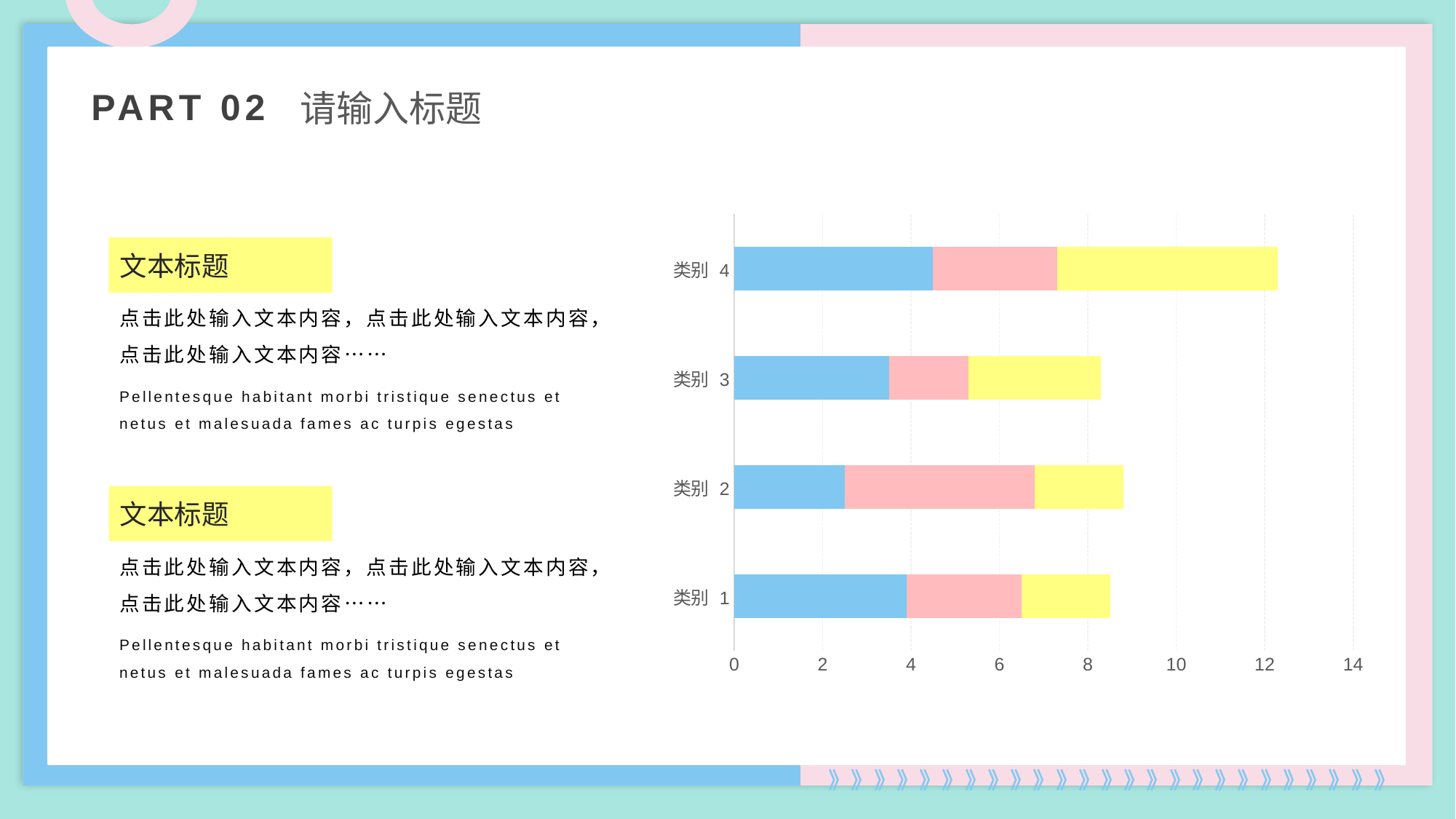

PART 02
请输入标题

### Chart

| Category | 系列 1 | 系列 2 | 系列 3 |
|---|---|---|---|
| 类别 1 | 3.9 | 2.6 | 2.0 |
| 类别 2 | 2.5 | 4.3 | 2.0 |
| 类别 3 | 3.5 | 1.8 | 3.0 |
| 类别 4 | 4.5 | 2.8 | 5.0 |
文本标题
点击此处输入文本内容，点击此处输入文本内容，点击此处输入文本内容……
Pellentesque habitant morbi tristique senectus et netus et malesuada fames ac turpis egestas
文本标题
点击此处输入文本内容，点击此处输入文本内容，点击此处输入文本内容……
Pellentesque habitant morbi tristique senectus et netus et malesuada fames ac turpis egestas